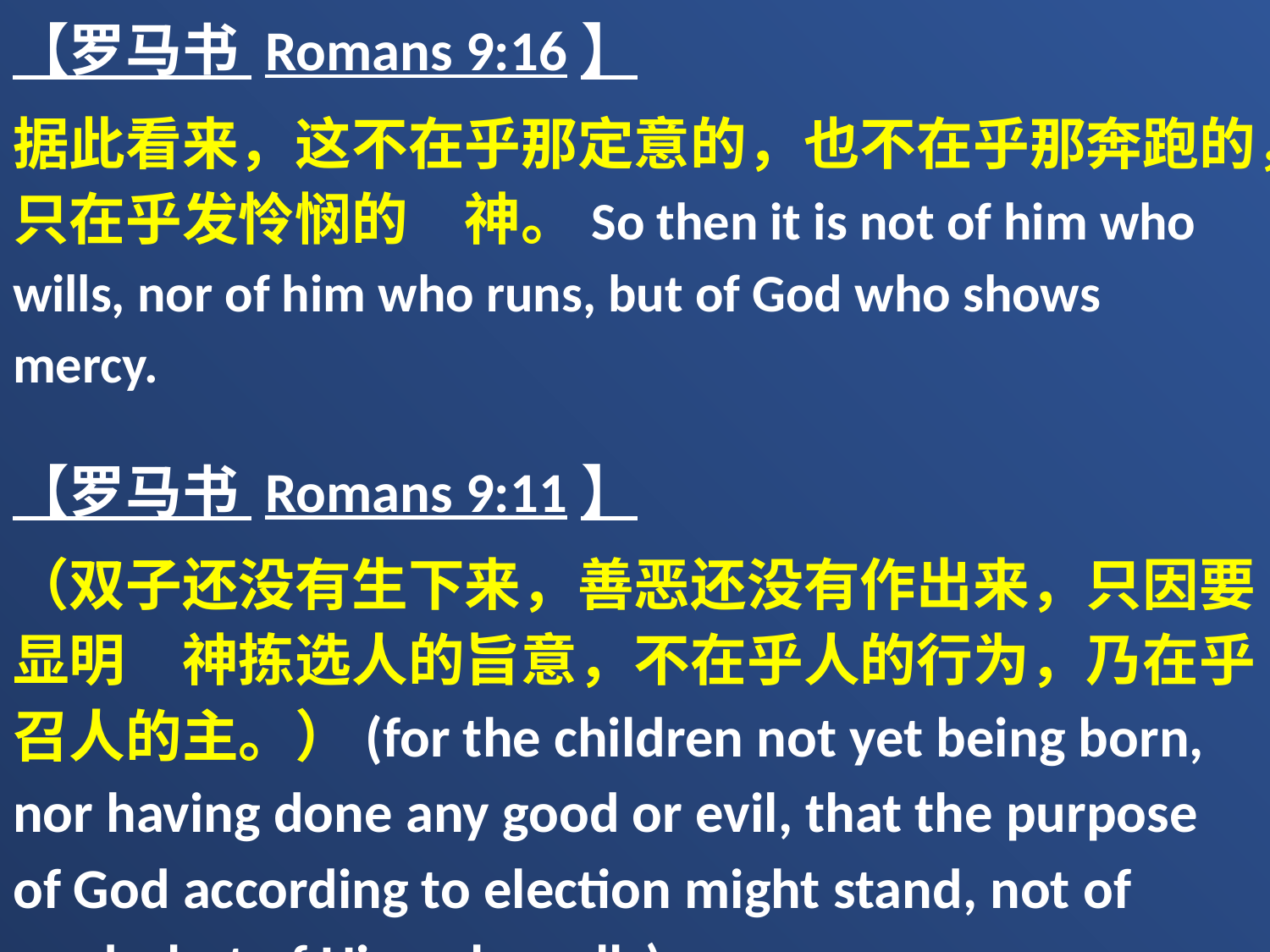

【罗马书 Romans 9:16】
据此看来，这不在乎那定意的，也不在乎那奔跑的，只在乎发怜悯的　神。So then it is not of him who wills, nor of him who runs, but of God who shows mercy.

【罗马书 Romans 9:11】
（双子还没有生下来，善恶还没有作出来，只因要显明　神拣选人的旨意，不在乎人的行为，乃在乎召人的主。）(for the children not yet being born, nor having done any good or evil, that the purpose of God according to election might stand, not of works but of Him who calls),